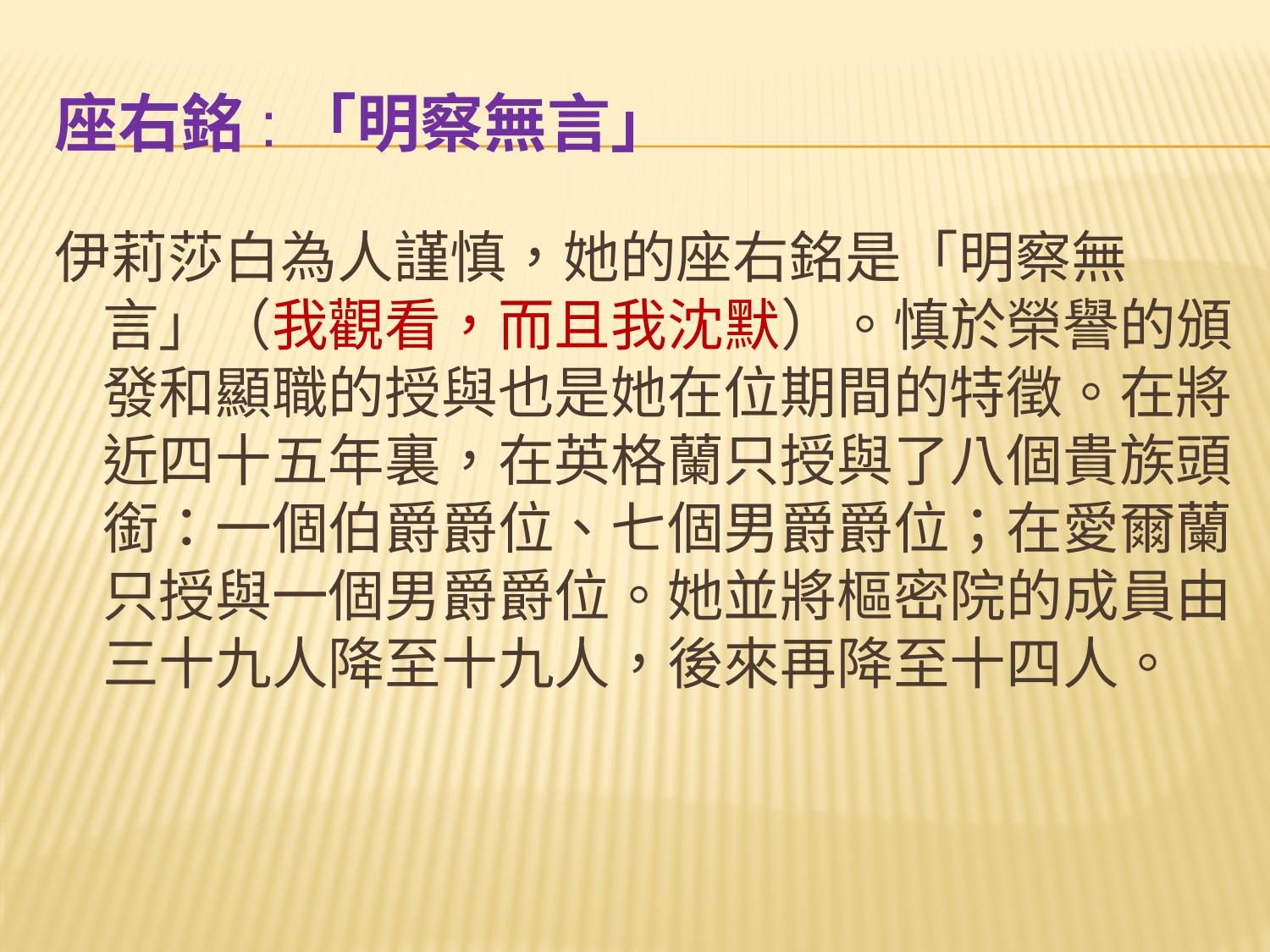

# 座右銘:「明察無言」
伊莉莎白為人謹慎，她的座右銘是「明察無言」（我觀看，而且我沈默）。慎於榮譽的頒發和顯職的授與也是她在位期間的特徵。在將近四十五年裏，在英格蘭只授與了八個貴族頭銜：一個伯爵爵位、七個男爵爵位；在愛爾蘭只授與一個男爵爵位。她並將樞密院的成員由三十九人降至十九人，後來再降至十四人。